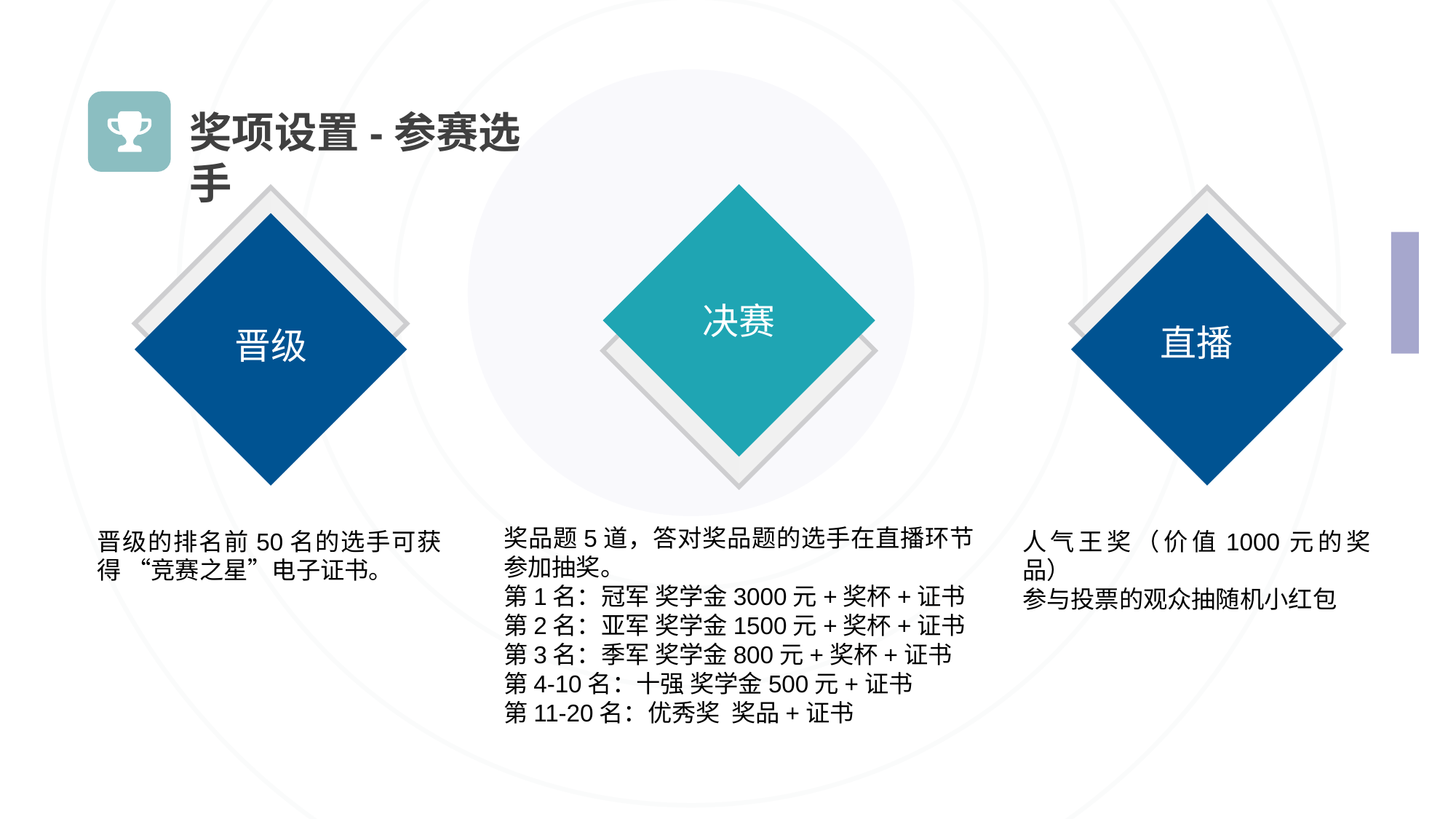

奖项设置-参赛选手

决赛
直播
晋级
奖品题5道，答对奖品题的选手在直播环节参加抽奖。
第1名：冠军 奖学金3000元+奖杯+证书
第2名：亚军 奖学金1500元+奖杯+证书
第3名：季军 奖学金800元+奖杯+证书
第4-10名：十强 奖学金500元+证书
第11-20名：优秀奖  奖品+证书
晋级的排名前50名的选手可获得 “竞赛之星”电子证书。
人气王奖（价值1000元的奖品）
参与投票的观众抽随机小红包